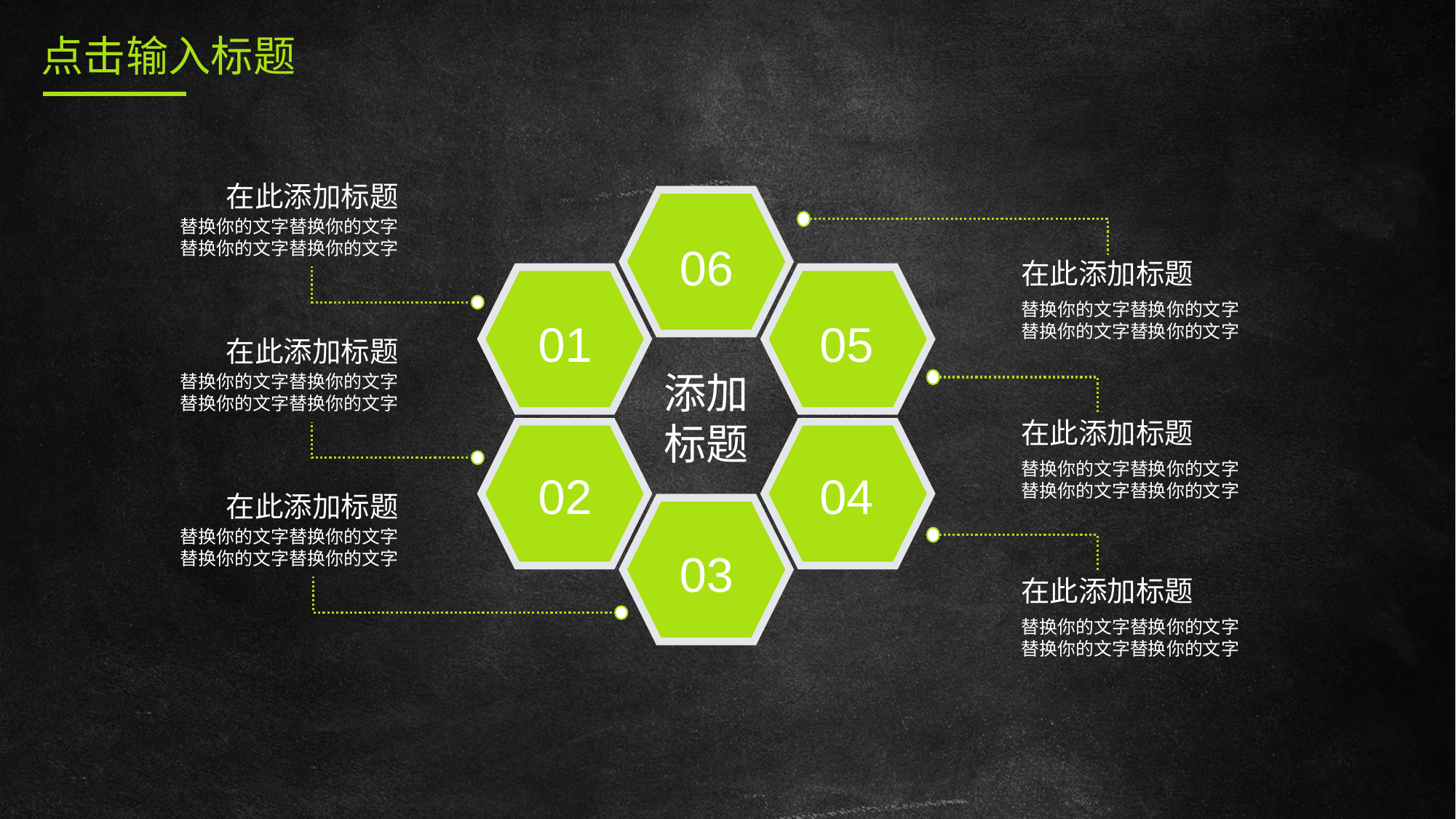

点击输入标题
在此添加标题

替换你的文字替换你的文字
替换你的文字替换你的文字

06
在此添加标题

替换你的文字替换你的文字
替换你的文字替换你的文字
01
05
在此添加标题
添加标题
替换你的文字替换你的文字
替换你的文字替换你的文字

在此添加标题

替换你的文字替换你的文字
替换你的文字替换你的文字
02
04
在此添加标题

替换你的文字替换你的文字
替换你的文字替换你的文字

03
在此添加标题

替换你的文字替换你的文字
替换你的文字替换你的文字